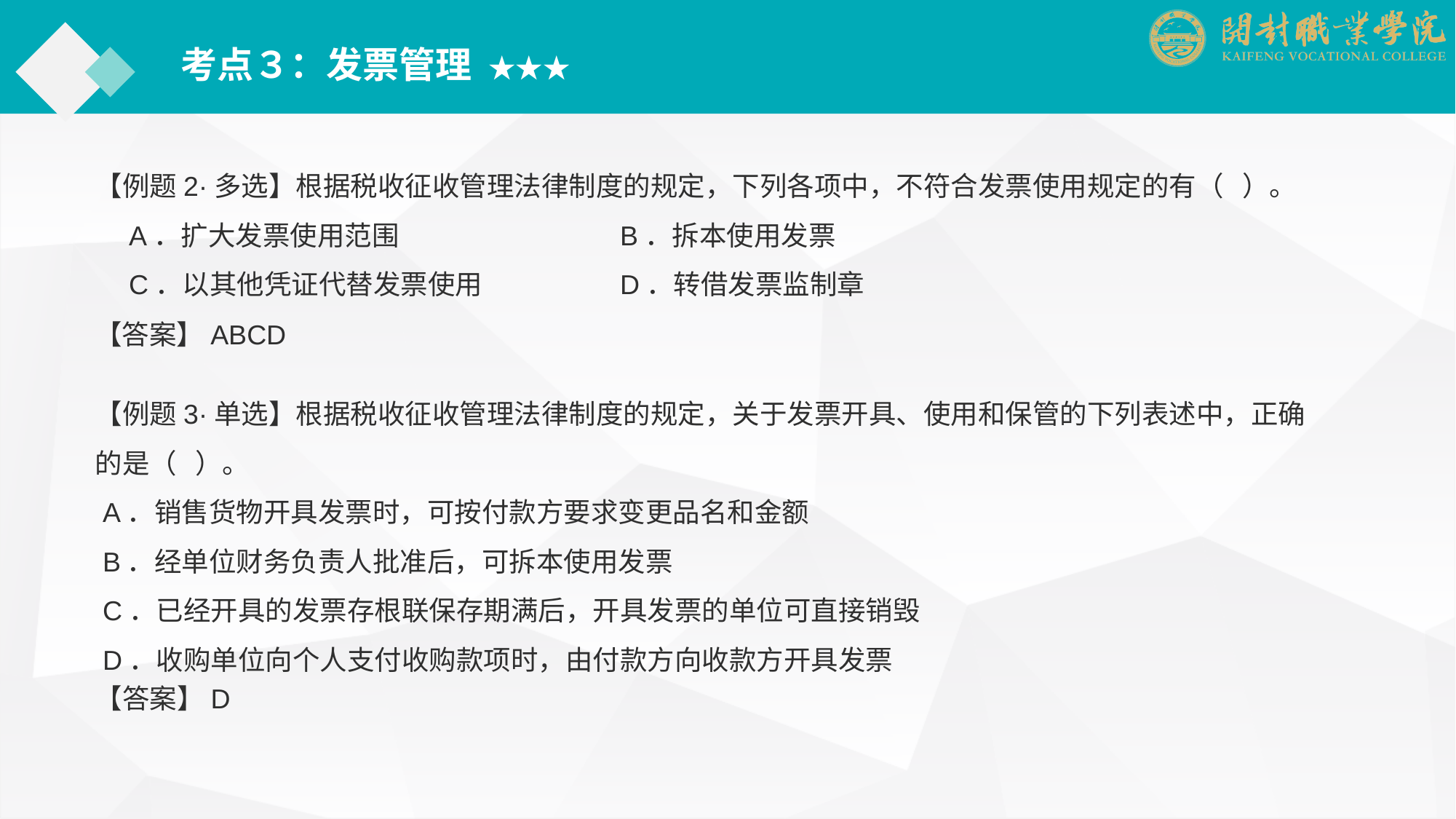

考点３：发票管理  ★★★
【例题2·多选】根据税收征收管理法律制度的规定，下列各项中，不符合发票使用规定的有（   ）。
　A．扩大发票使用范围		　　　B．拆本使用发票
　C．以其他凭证代替发票使用	　　　D．转借发票监制章
【答案】ABCD
【例题3·单选】根据税收征收管理法律制度的规定，关于发票开具、使用和保管的下列表述中，正确的是（   ）。
 A．销售货物开具发票时，可按付款方要求变更品名和金额
 B．经单位财务负责人批准后，可拆本使用发票
 C．已经开具的发票存根联保存期满后，开具发票的单位可直接销毁
 D．收购单位向个人支付收购款项时，由付款方向收款方开具发票
【答案】D